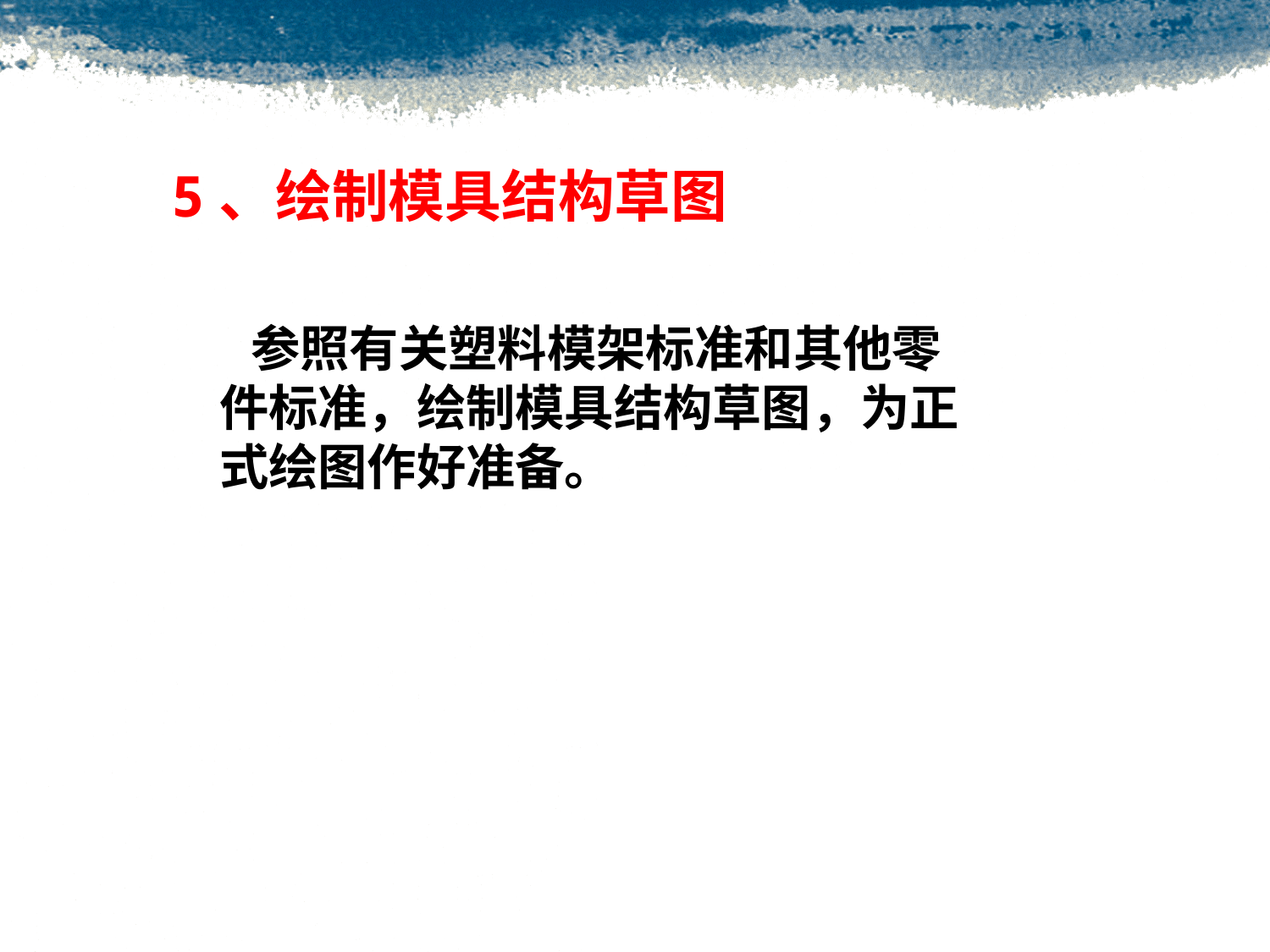

5、绘制模具结构草图

      参照有关塑料模架标准和其他零件标准，绘制模具结构草图，为正式绘图作好准备。